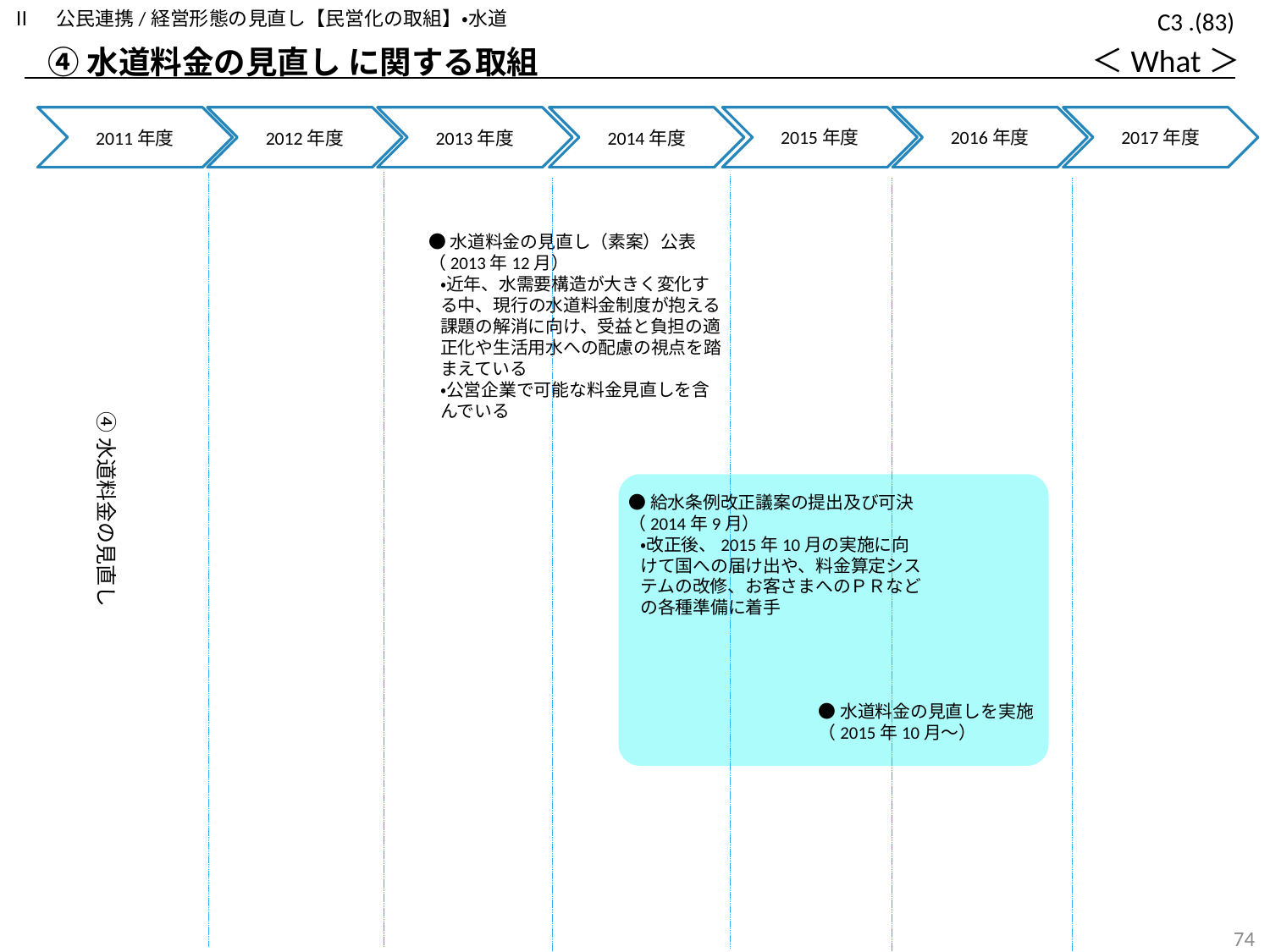

Ⅱ　公民連携/経営形態の見直し【民営化の取組】・水道
C3 .(83)
＜What＞
④水道料金の見直し に関する取組
2015年度
2017年度
2016年度
2011年度
2012年度
2013年度
2014年度
●水道料金の見直し（素案）公表
（2013年12月）
・近年、水需要構造が大きく変化する中、現行の水道料金制度が抱える課題の解消に向け、受益と負担の適正化や生活用水への配慮の視点を踏まえている
・公営企業で可能な料金見直しを含んでいる
④水道料金の見直し

●給水条例改正議案の提出及び可決
（2014年9月）
・改正後、2015年10月の実施に向けて国への届け出や、料金算定システムの改修、お客さまへのＰＲなどの各種準備に着手
●水道料金の見直しを実施
（2015年10月～）
74